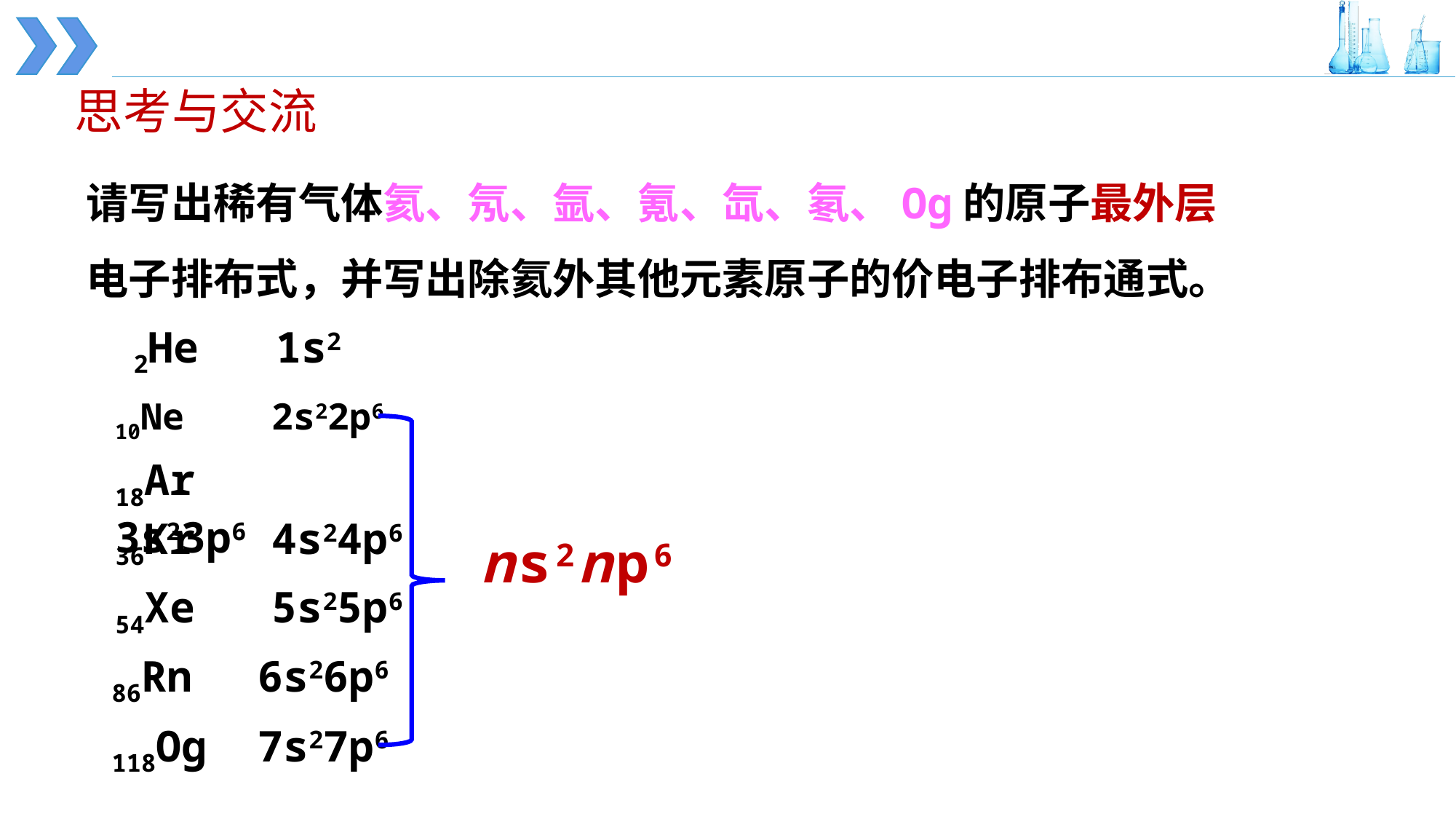

思考与交流
请写出稀有气体氦、氖、氩、氪、氙、氡、Og的原子最外层电子排布式，并写出除氦外其他元素原子的价电子排布通式。
 2He   1s2
10Ne    2s22p6

18Ar   3s23p6
36Kr   4s24p6
  ns2np6
54Xe   5s25p6
86Rn   6s26p6
118Og  7s27p6